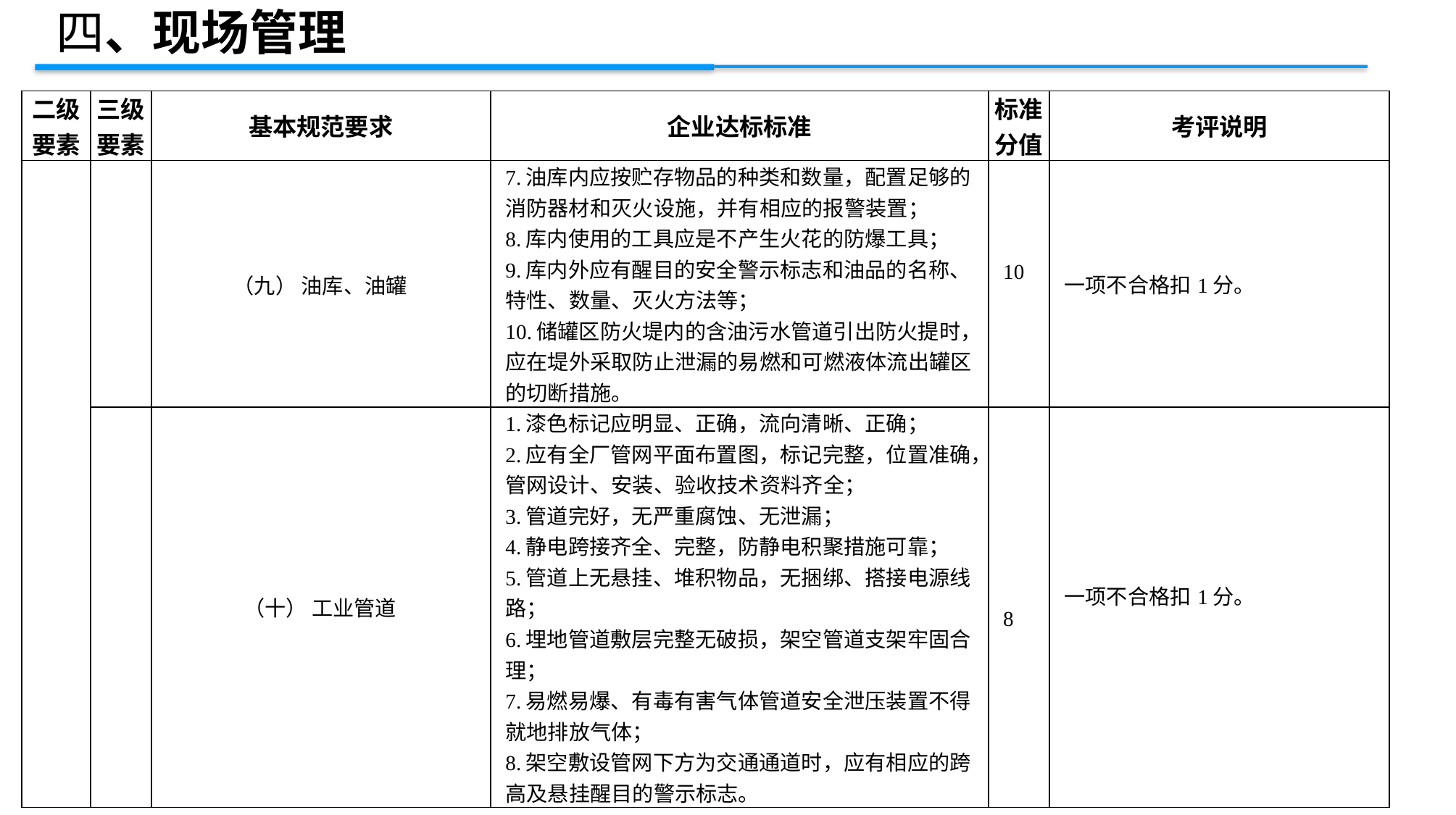

四、现场管理

| 二级 要素 | 三级 要素 | 基本规范要求 | 企业达标标准 | 标准 分值 | 考评说明 |
| --- | --- | --- | --- | --- | --- |
|  |  | （九） 油库、油罐 | 7.油库内应按贮存物品的种类和数量，配置足够的消防器材和灭火设施，并有相应的报警装置； 8.库内使用的工具应是不产生火花的防爆工具； 9.库内外应有醒目的安全警示标志和油品的名称、特性、数量、灭火方法等； 10.储罐区防火堤内的含油污水管道引出防火提时，应在堤外采取防止泄漏的易燃和可燃液体流出罐区的切断措施。 | 10 | 一项不合格扣1分。 |
|  |  | （十） 工业管道 | 1.漆色标记应明显、正确，流向清晰、正确； 2.应有全厂管网平面布置图，标记完整，位置准确，管网设计、安装、验收技术资料齐全； 3.管道完好，无严重腐蚀、无泄漏； 4.静电跨接齐全、完整，防静电积聚措施可靠； 5.管道上无悬挂、堆积物品，无捆绑、搭接电源线路； 6.埋地管道敷层完整无破损，架空管道支架牢固合理； 7.易燃易爆、有毒有害气体管道安全泄压装置不得就地排放气体； 8.架空敷设管网下方为交通通道时，应有相应的跨高及悬挂醒目的警示标志。 | 8 | 一项不合格扣1分。 |